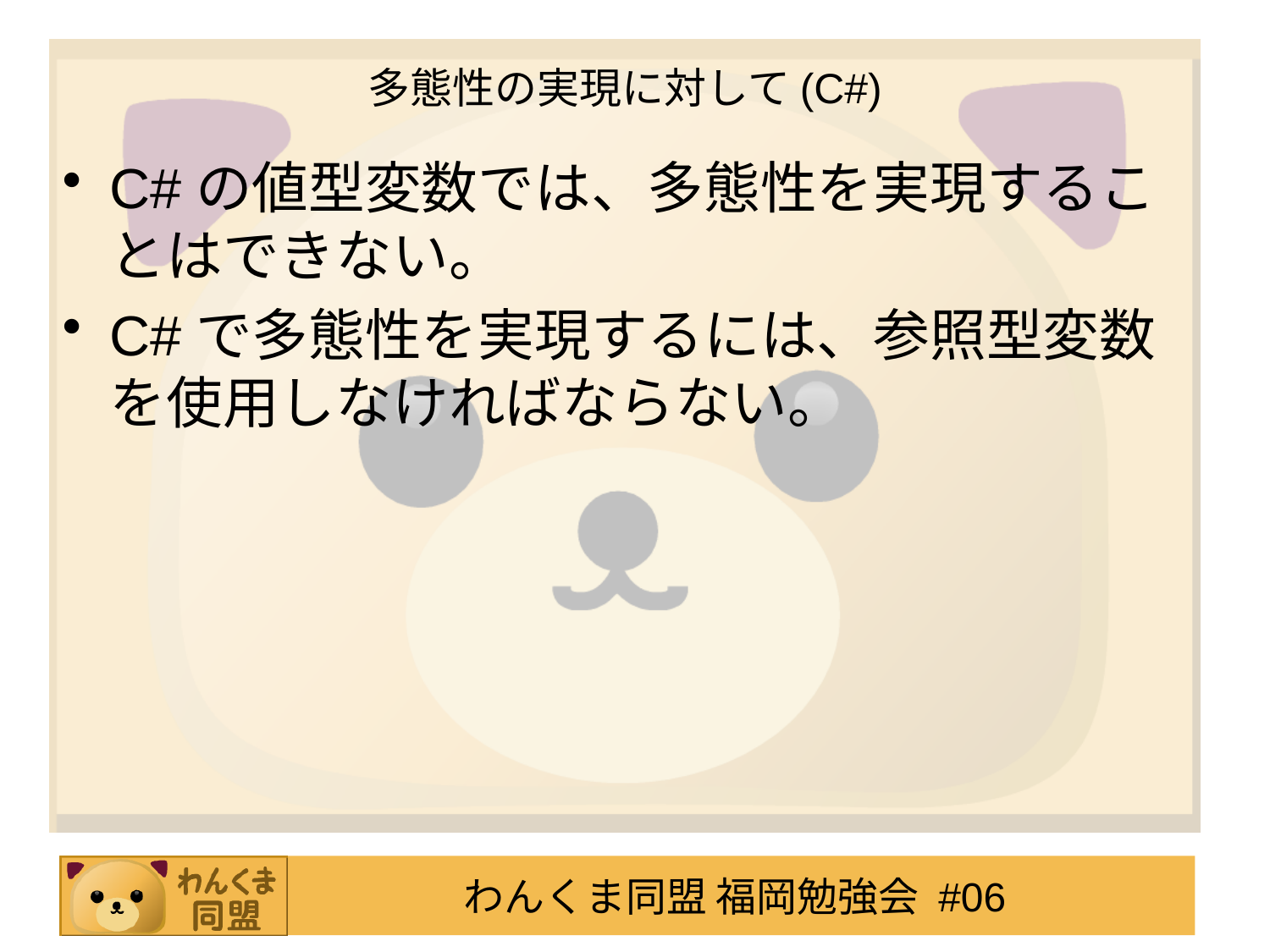

# 多態性の実現に対して(C#)
C#の値型変数では、多態性を実現することはできない。
C#で多態性を実現するには、参照型変数を使用しなければならない。